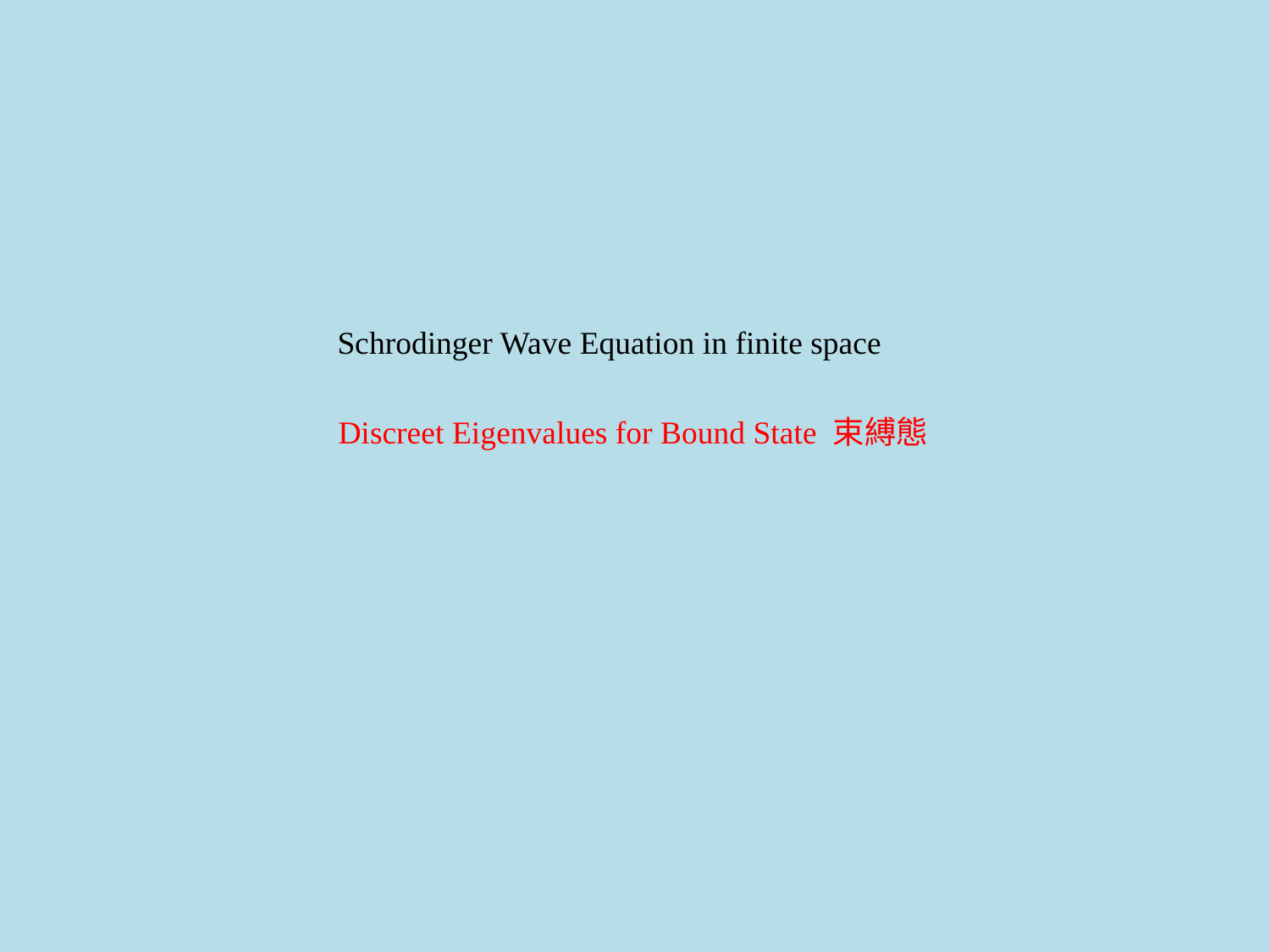

Schrodinger Wave Equation in finite space
Discreet Eigenvalues for Bound State 束縛態